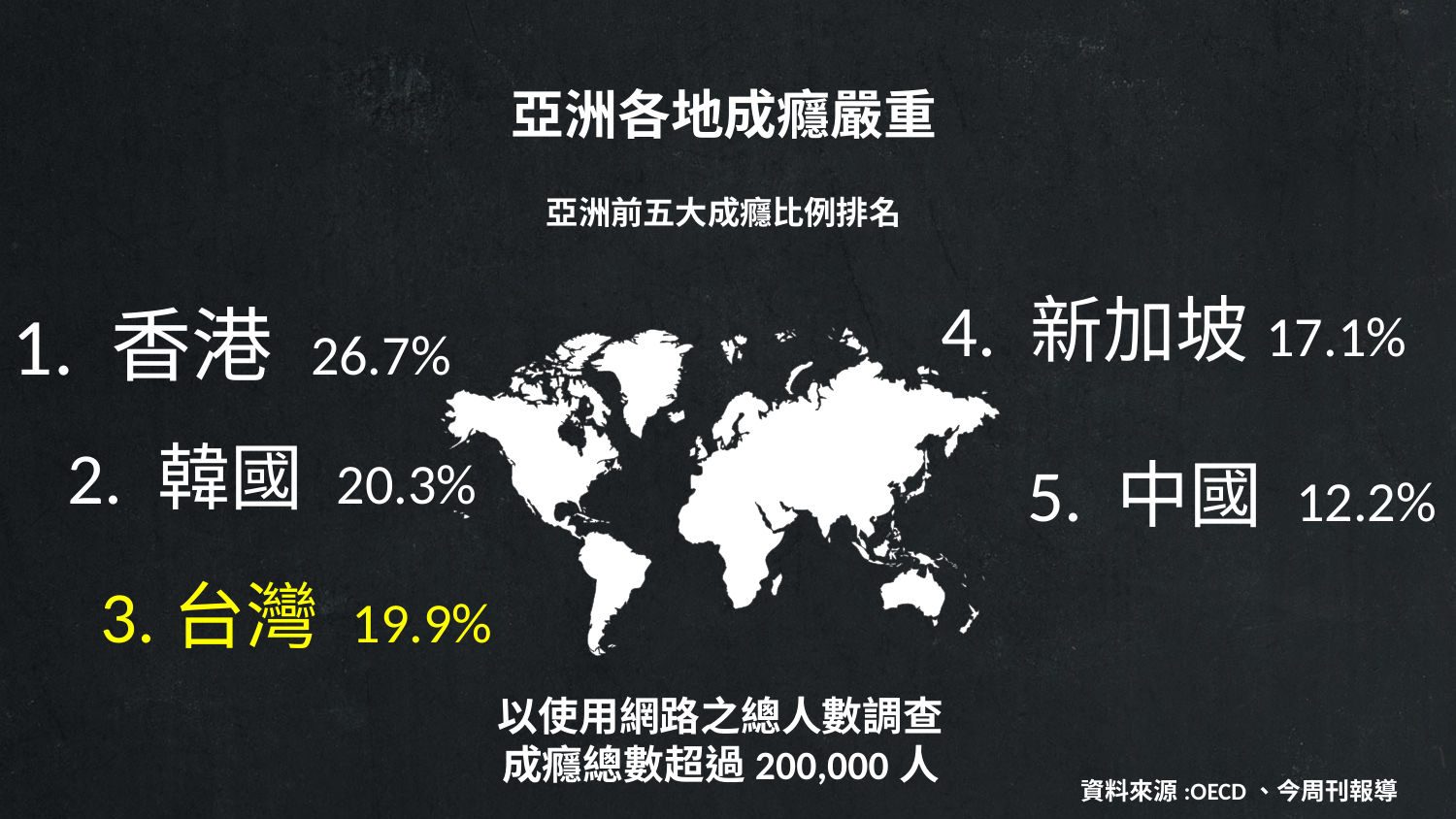

亞洲各地成癮嚴重
亞洲前五大成癮比例排名
4. 新加坡17.1%
1. 香港 26.7%

2. 韓國 20.3%
5. 中國 12.2%
3.台灣 19.9%
以使用網路之總人數調查
成癮總數超過200,000人
資料來源:OECD、今周刊報導